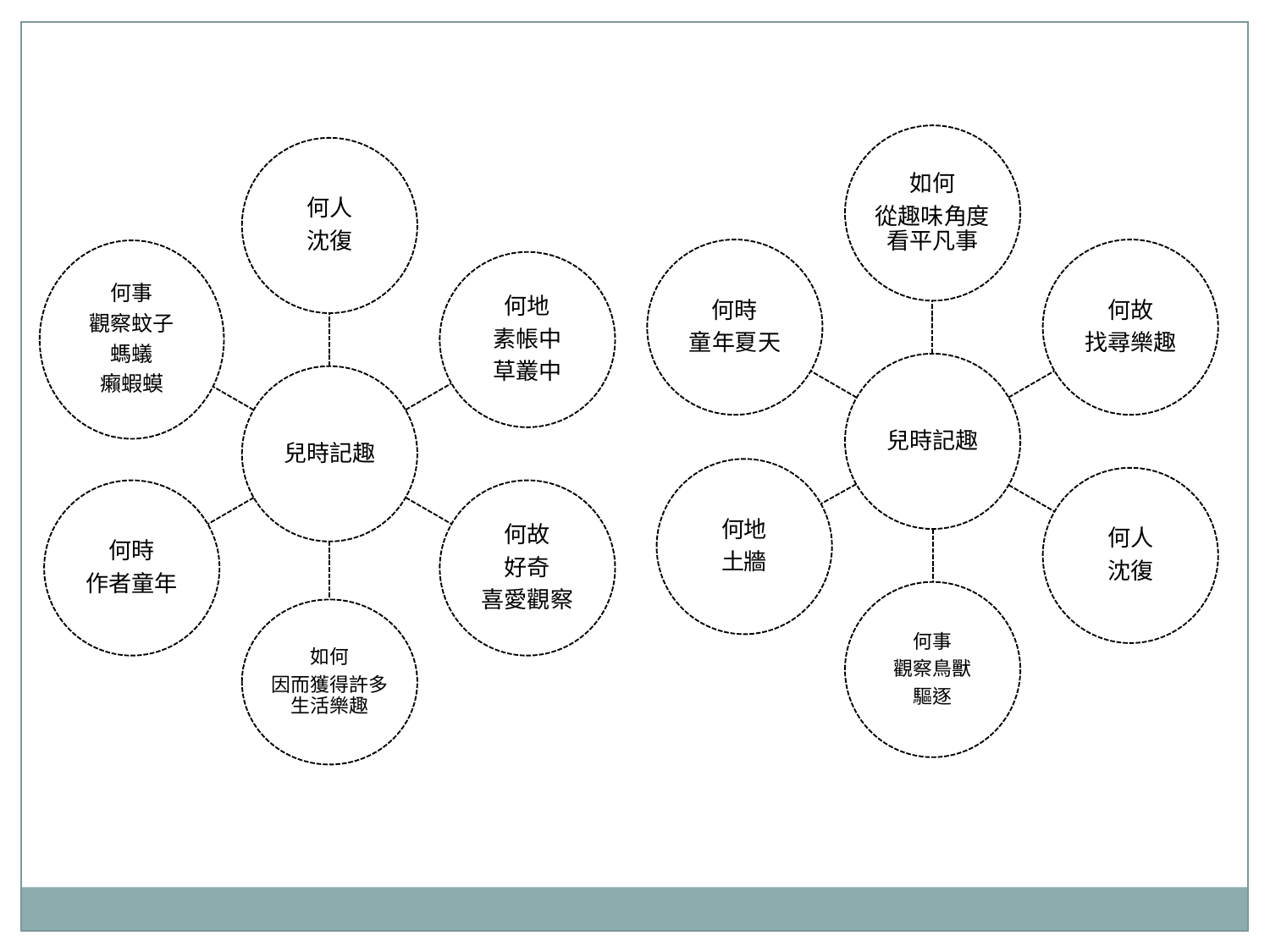

兒時記趣

何人
沈復

何地
素帳中
草叢中

何故
好奇
喜愛觀察

如何
因而獲得許多生活樂趣

何時
作者童年

何事
觀察蚊子
螞蟻
癩蝦蟆
兒時記趣

如何
從趣味角度看平凡事

何故
找尋樂趣

何人
沈復

何事
觀察鳥獸
驅逐

何地
土牆

何時
童年夏天